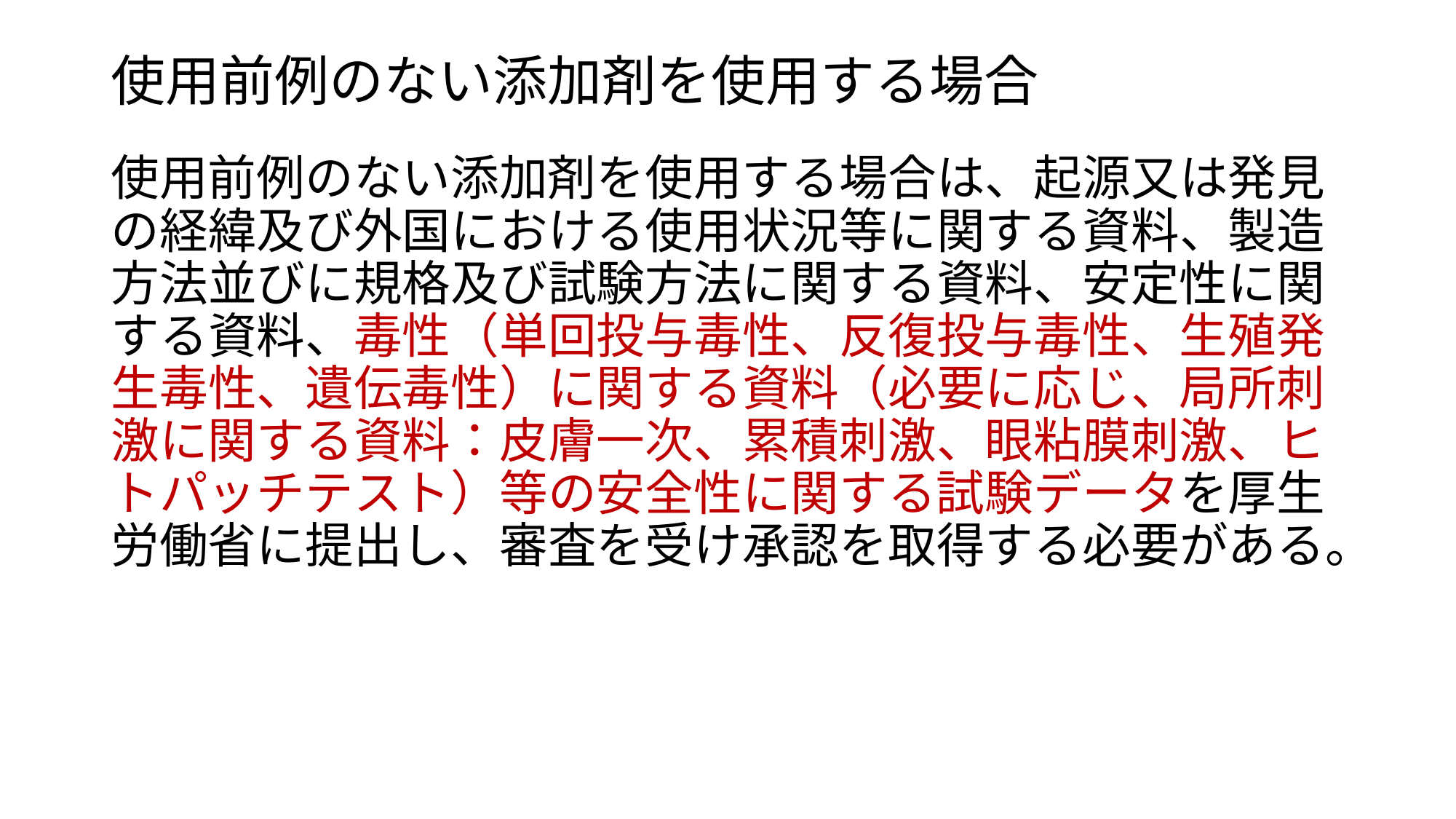

# 使用前例のない添加剤を使用する場合
使用前例のない添加剤を使用する場合は、起源又は発見の経緯及び外国における使用状況等に関する資料、製造方法並びに規格及び試験方法に関する資料、安定性に関する資料、毒性（単回投与毒性、反復投与毒性、生殖発生毒性、遺伝毒性）に関する資料（必要に応じ、局所刺激に関する資料：皮膚一次、累積刺激、眼粘膜刺激、ヒトパッチテスト）等の安全性に関する試験データを厚生労働省に提出し、審査を受け承認を取得する必要がある。